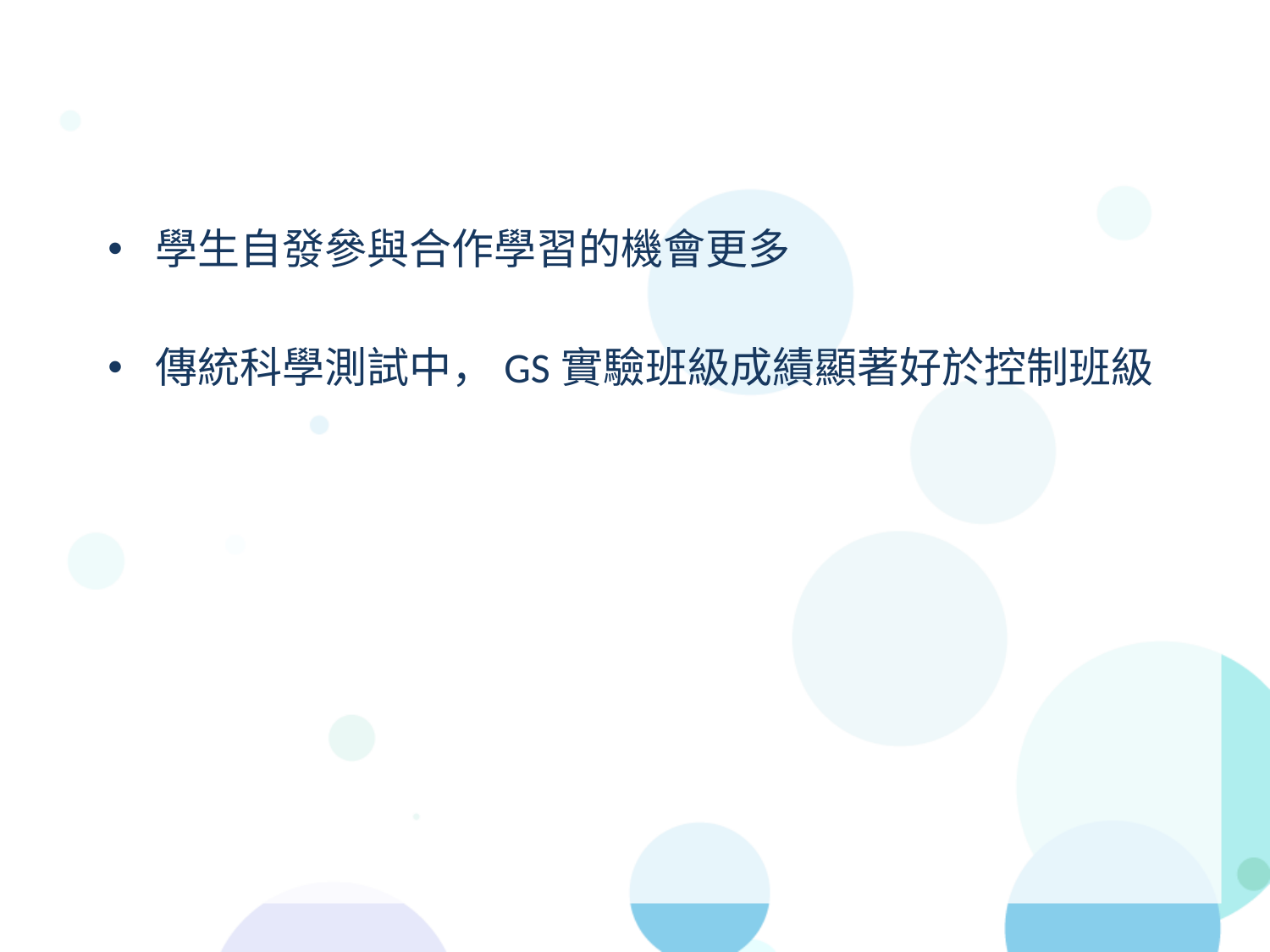

#
學生自發參與合作學習的機會更多

傳統科學測試中，GS實驗班級成績顯著好於控制班級